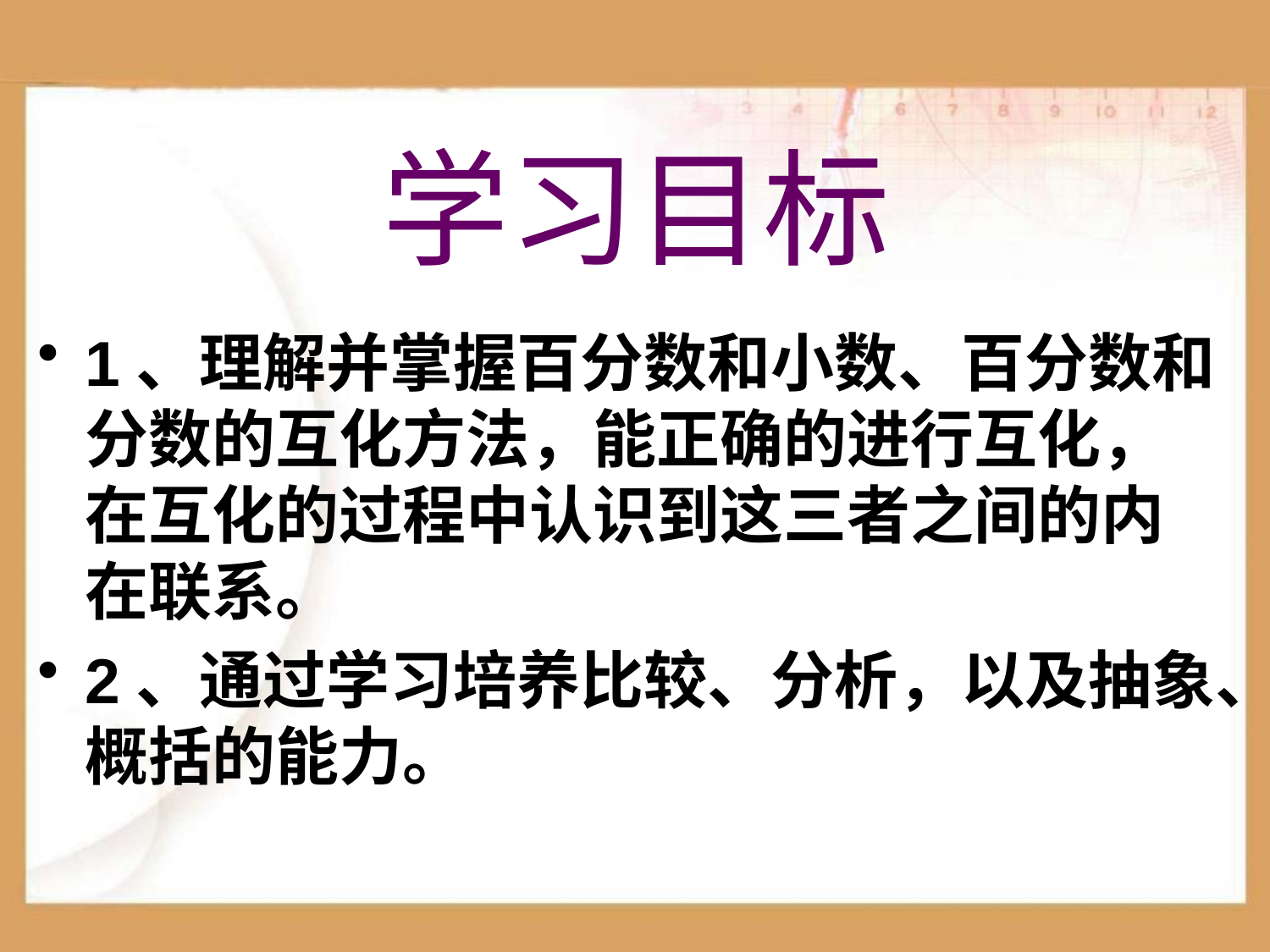

# 学习目标
1、理解并掌握百分数和小数、百分数和分数的互化方法，能正确的进行互化，在互化的过程中认识到这三者之间的内在联系。
2、通过学习培养比较、分析，以及抽象、概括的能力。